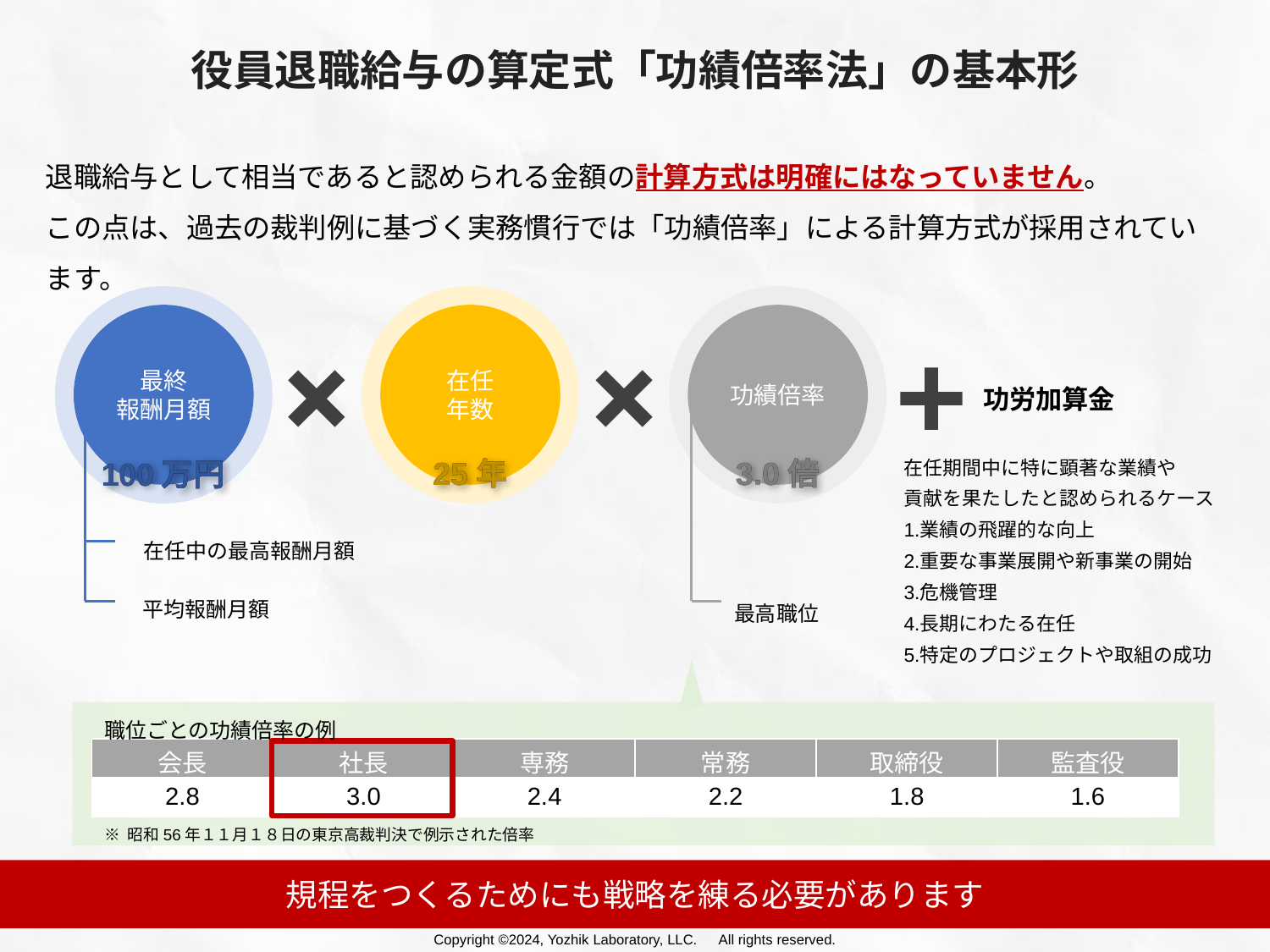

役員退職給与の算定式「功績倍率法」の基本形
退職給与として相当であると認められる金額の計算方式は明確にはなっていません。
この点は、過去の裁判例に基づく実務慣行では「功績倍率」による計算方式が採用されています。

最終
報酬月額

在任
年数

功績倍率

功労加算金
在任期間中に特に顕著な業績や
貢献を果たしたと認められるケース
業績の飛躍的な向上
重要な事業展開や新事業の開始
危機管理
長期にわたる在任
特定のプロジェクトや取組の成功
在任中の最高報酬月額
平均報酬月額
最高職位
25年
25年
3.0倍
3.0倍
100万円
100万円

職位ごとの功績倍率の例

| 会長 | 社長 | 専務 | 常務 | 取締役 | 監査役 |
| --- | --- | --- | --- | --- | --- |
| 2.8 | 3.0 | 2.4 | 2.2 | 1.8 | 1.6 |

※ 昭和56年１１月１８日の東京高裁判決で例示された倍率
規程をつくるためにも戦略を練る必要があります